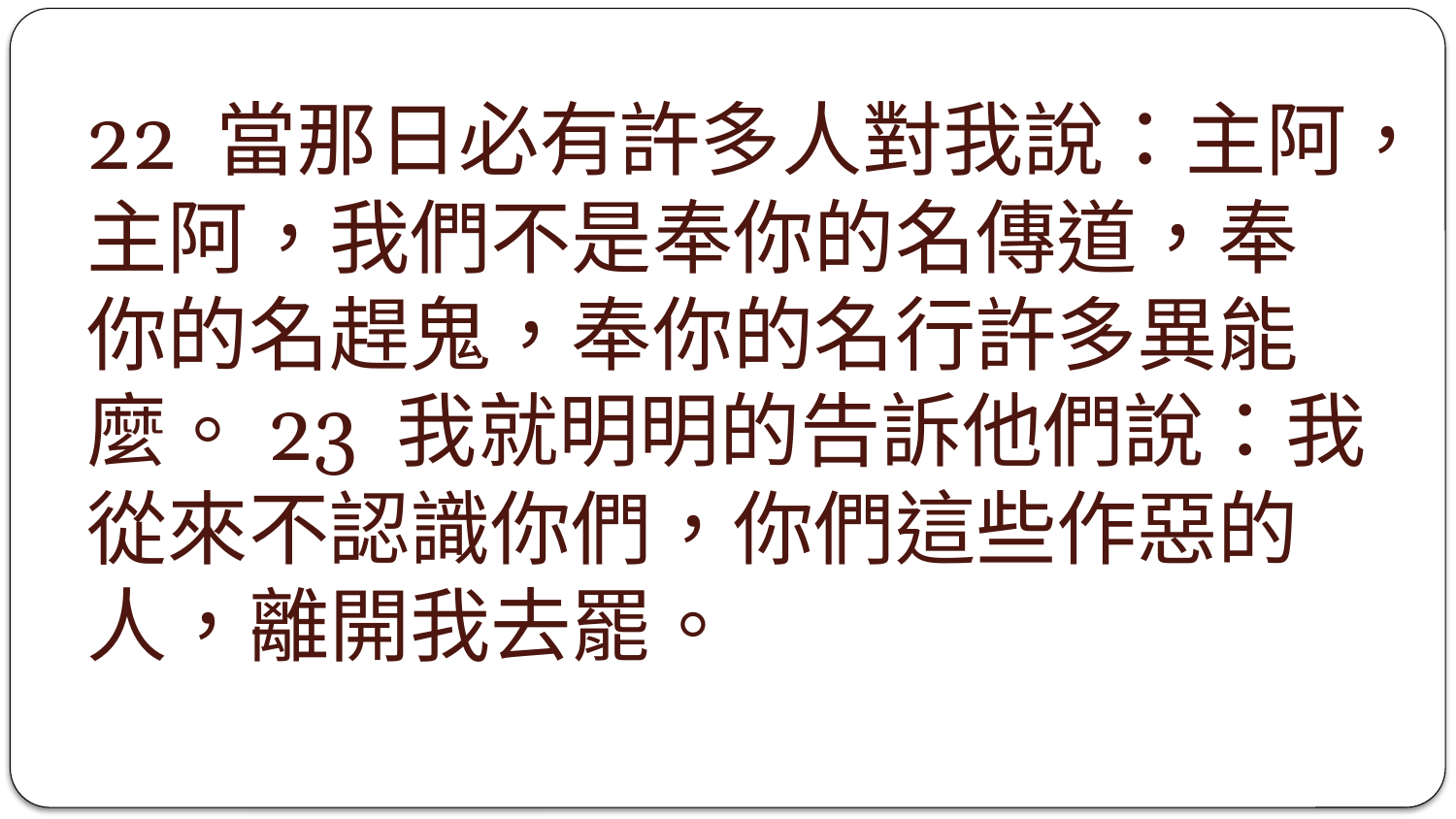

22 當那日必有許多人對我說：主阿，主阿，我們不是奉你的名傳道，奉你的名趕鬼，奉你的名行許多異能麼。23 我就明明的告訴他們說：我從來不認識你們，你們這些作惡的人，離開我去罷。